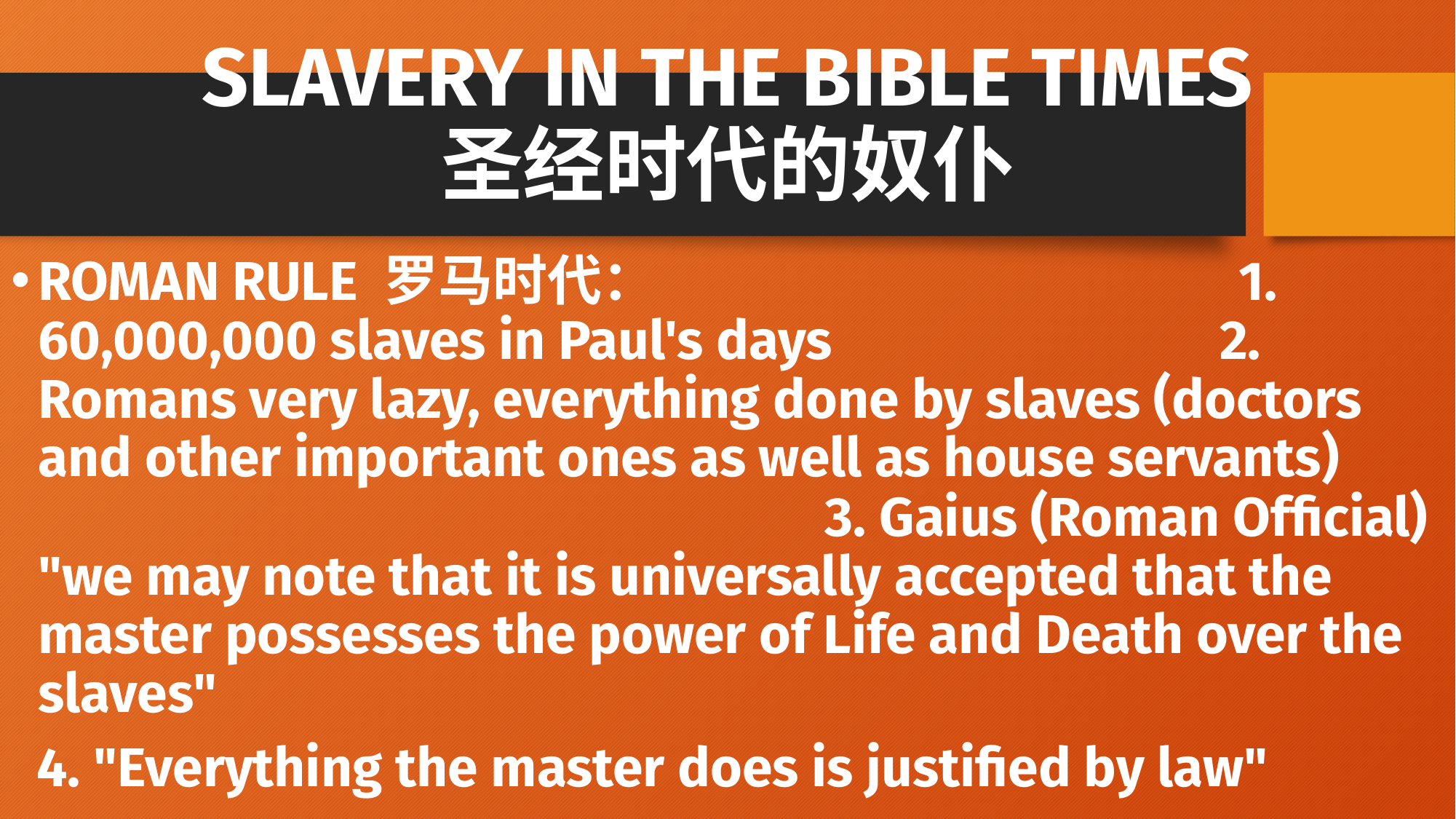

# SLAVERY IN THE BIBLE TIMES 圣经时代的奴仆
ROMAN RULE 罗马时代：                                              1. 60,000,000 slaves in Paul's days                              2. Romans very lazy, everything done by slaves (doctors and other important ones as well as house servants)                                                                      3. Gaius (Roman Official) "we may note that it is universally accepted that the master possesses the power of Life and Death over the slaves"
  4. "Everything the master does is justified by law"